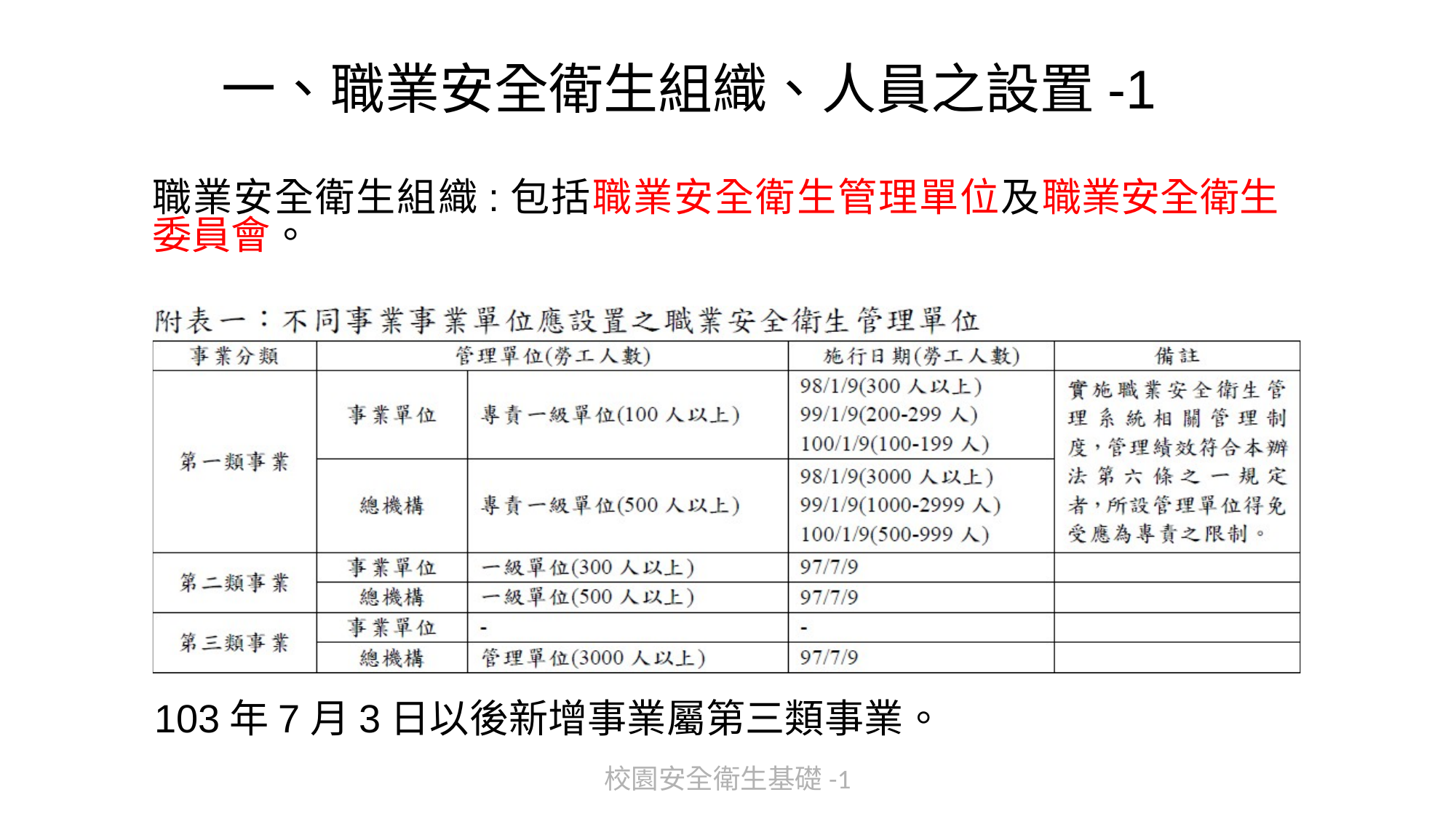

# 一、職業安全衛生組織、人員之設置-1
職業安全衛生組織:包括職業安全衛生管理單位及職業安全衛生委員會。

103年7月3日以後新增事業屬第三類事業。
校園安全衛生基礎-1
51